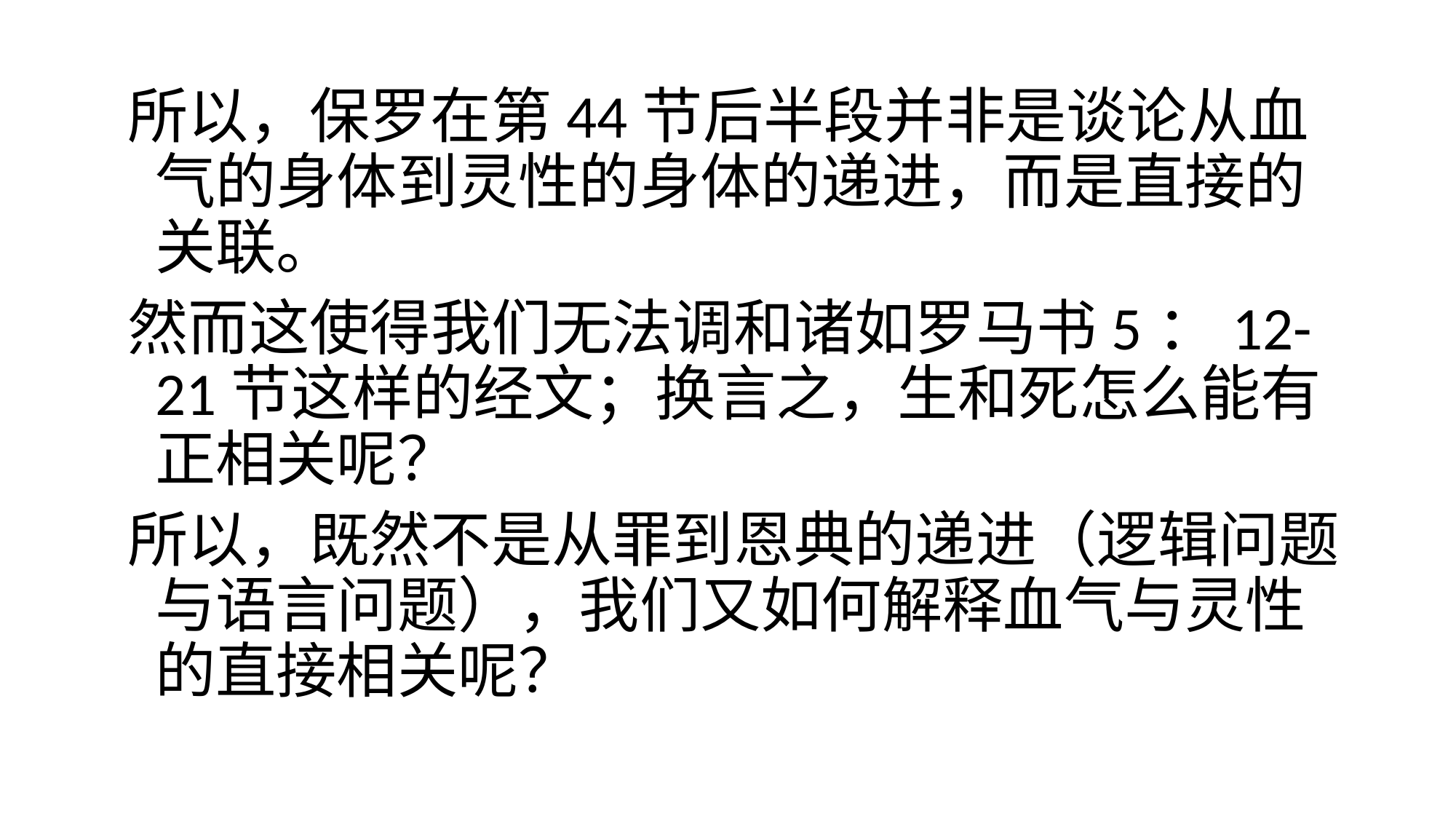

#
所以，保罗在第44节后半段并非是谈论从血气的身体到灵性的身体的递进，而是直接的关联。
然而这使得我们无法调和诸如罗马书5：12-21节这样的经文；换言之，生和死怎么能有正相关呢？
所以，既然不是从罪到恩典的递进（逻辑问题与语言问题），我们又如何解释血气与灵性的直接相关呢？